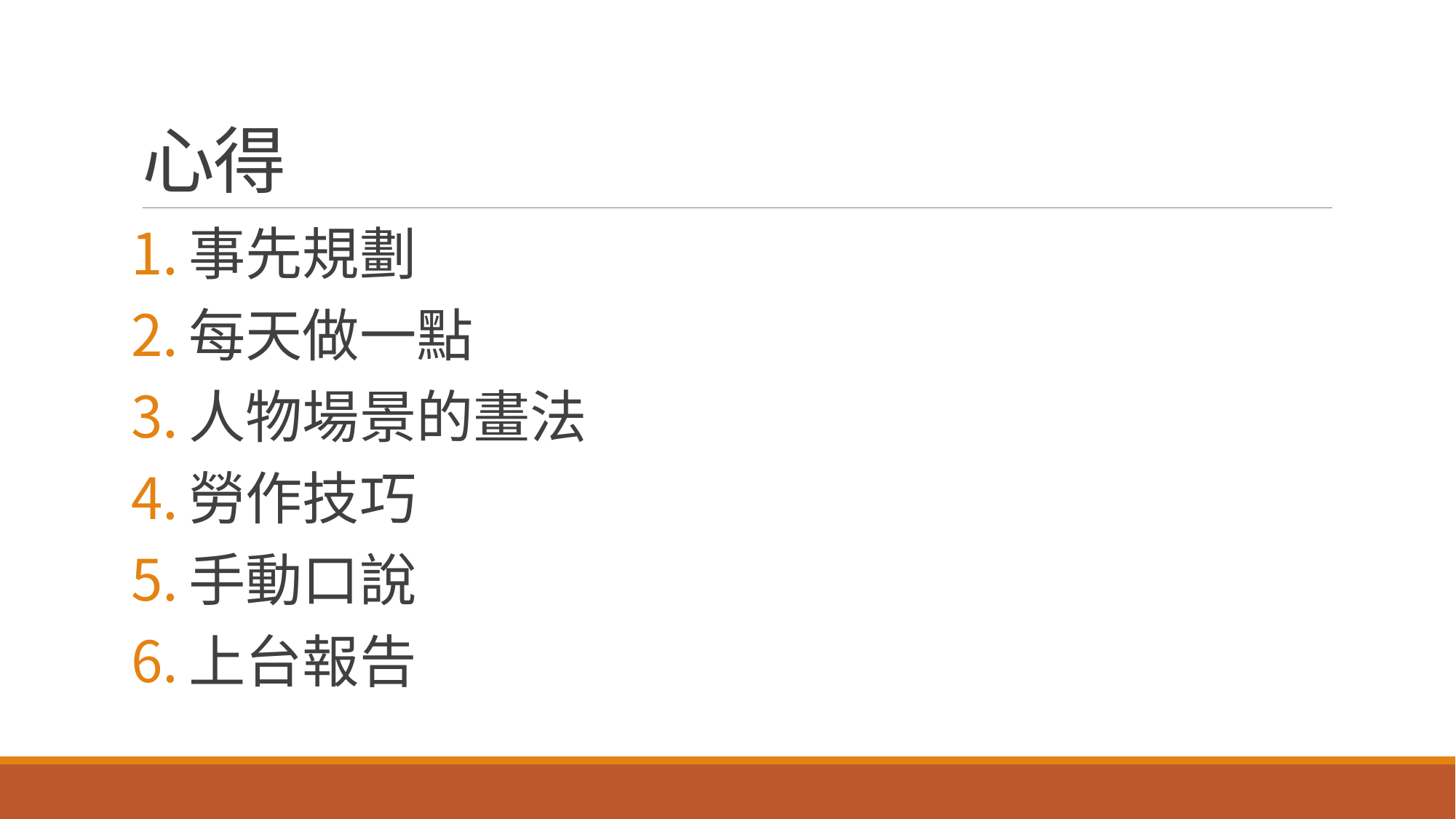

# 心得
事先規劃
每天做一點
人物場景的畫法
勞作技巧
手動口說
上台報告